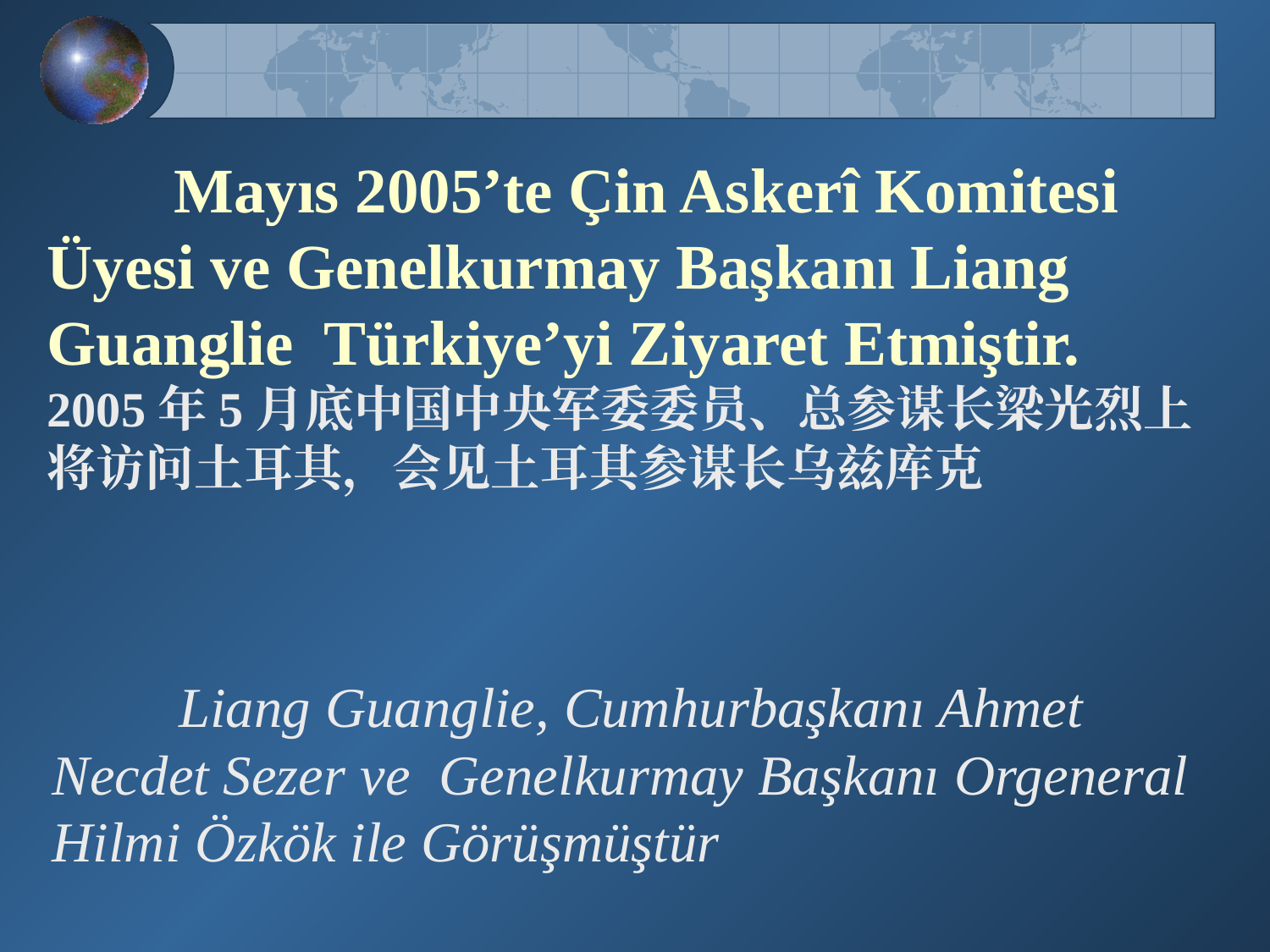

# Mayıs 2005’te Çin Askerî Komitesi Üyesi ve Genelkurmay Başkanı Liang Guanglie  Türkiye’yi Ziyaret Etmiştir. 2005年5月底中国中央军委委员、总参谋长梁光烈上将访问土耳其，会见土耳其参谋长乌兹库克
	Liang Guanglie, Cumhurbaşkanı Ahmet Necdet Sezer ve  Genelkurmay Başkanı Orgeneral Hilmi Özkök ile Görüşmüştür